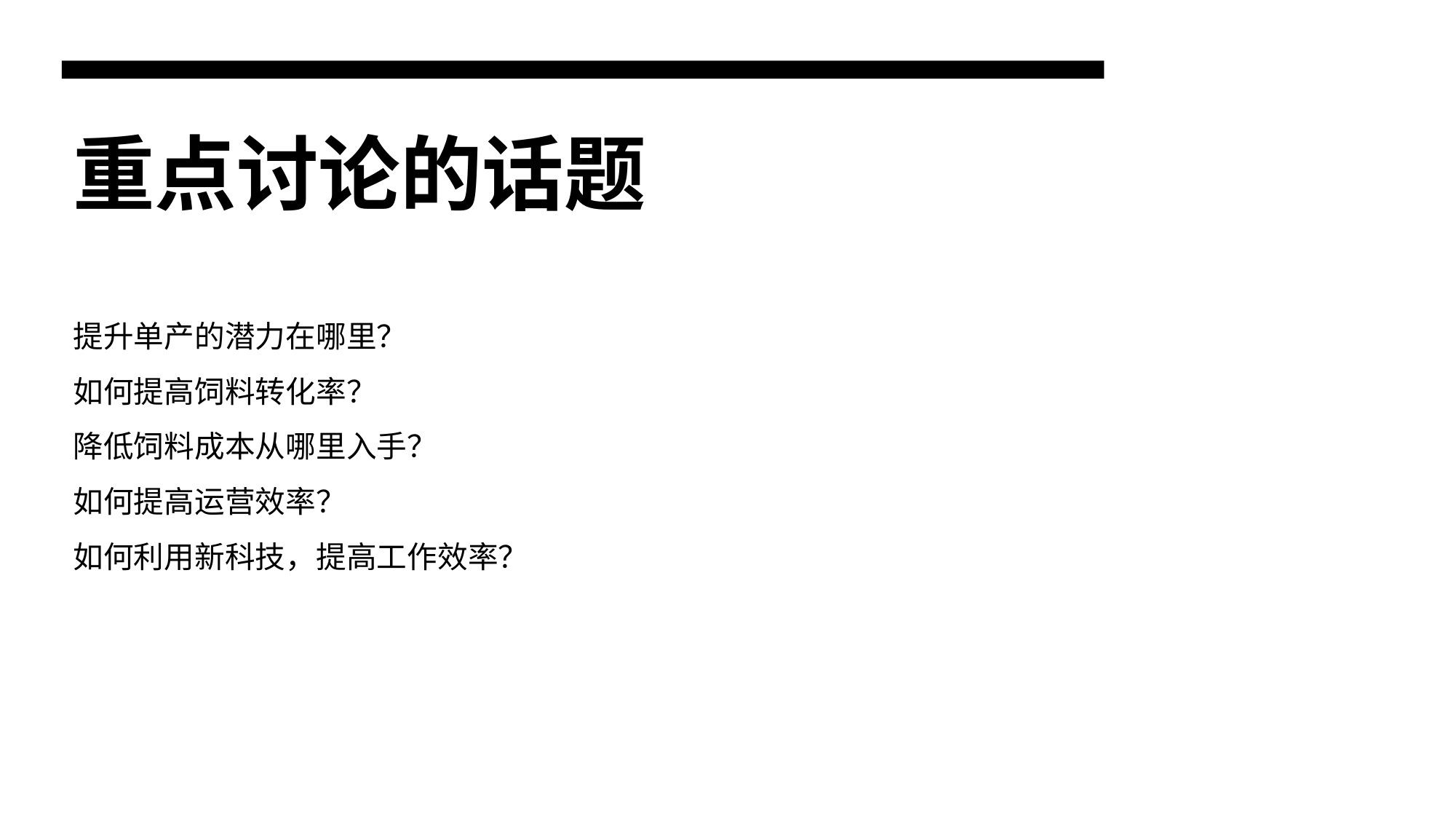

# 重点讨论的话题
提升单产的潜力在哪里？
如何提高饲料转化率？
降低饲料成本从哪里入手？
如何提高运营效率？
如何利用新科技，提高工作效率？